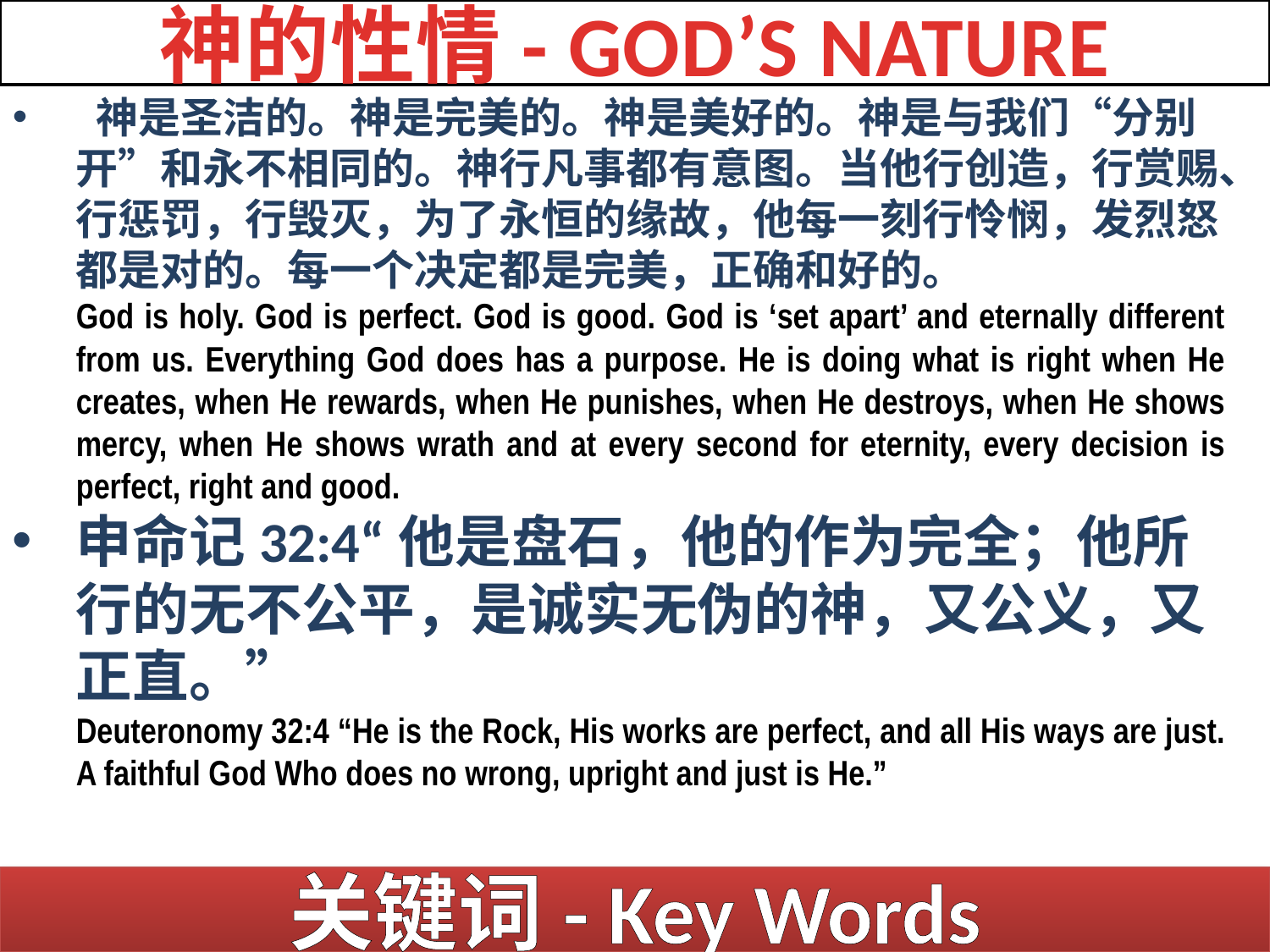

神的性情- GOD’S NATURE
 神是圣洁的。神是完美的。神是美好的。神是与我们“分别开”和永不相同的。神行凡事都有意图。当他行创造，行赏赐、行惩罚，行毁灭，为了永恒的缘故，他每一刻行怜悯，发烈怒都是对的。每一个决定都是完美，正确和好的。
God is holy. God is perfect. God is good. God is ‘set apart’ and eternally different from us. Everything God does has a purpose. He is doing what is right when He creates, when He rewards, when He punishes, when He destroys, when He shows mercy, when He shows wrath and at every second for eternity, every decision is perfect, right and good.
申命记32:4“他是盘石，他的作为完全；他所行的无不公平，是诚实无伪的神，又公义，又正直。”
Deuteronomy 32:4 “He is the Rock, His works are perfect, and all His ways are just. A faithful God Who does no wrong, upright and just is He.”

关键词- Key Words